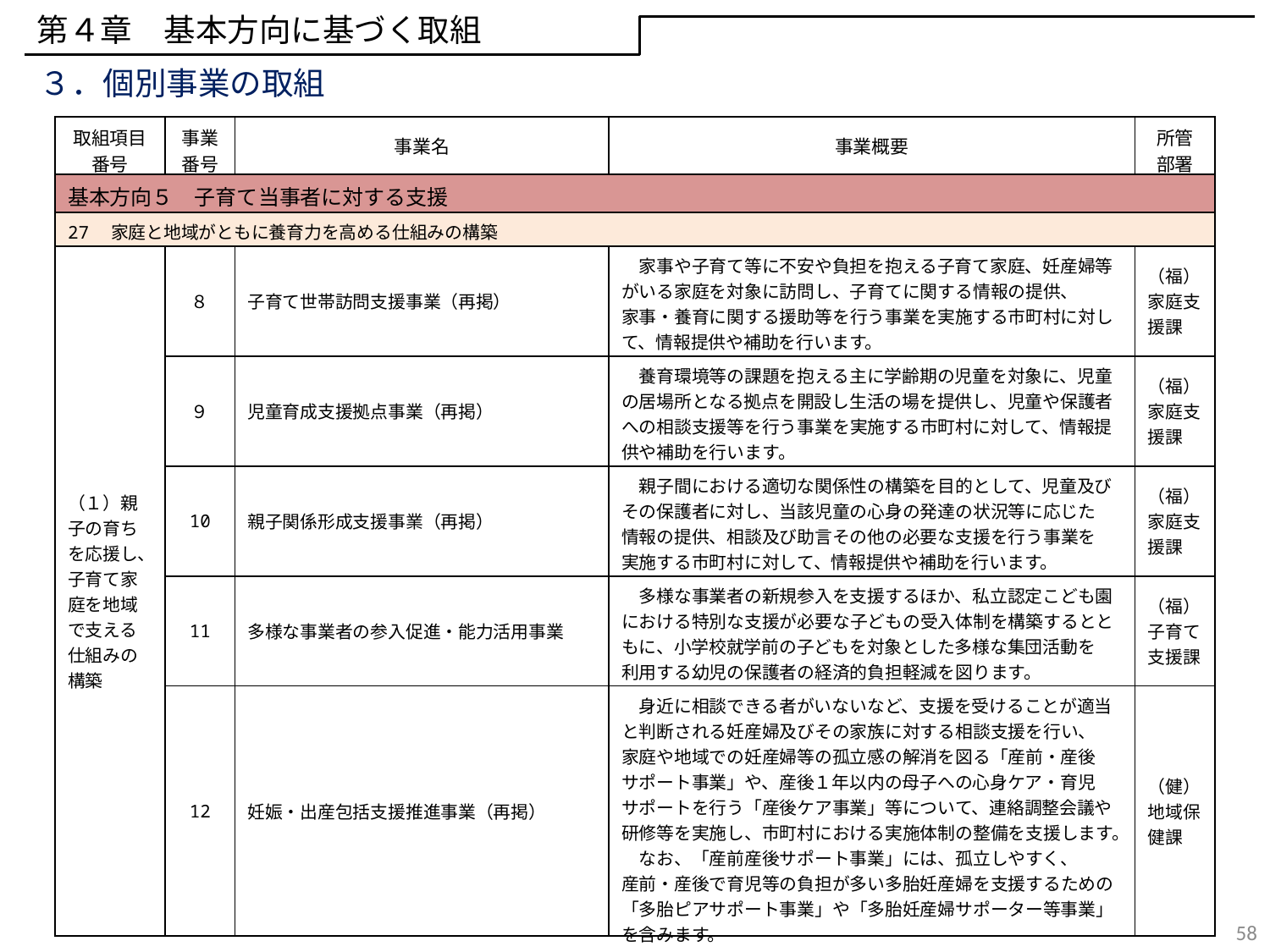

第４章　基本方向に基づく取組
３．個別事業の取組
| 取組項目 番号 | 事業 番号 | 事業名 | 事業概要 | 所管 部署 |
| --- | --- | --- | --- | --- |
| 基本方向５　子育て当事者に対する支援 |  |  |  |  |
| 27　家庭と地域がともに養育力を高める仕組みの構築 |  |  |  |  |
| （１）親子の育ちを応援し、子育て家庭を地域で支える仕組みの構築 | ８ | 子育て世帯訪問支援事業（再掲） | 家事や子育て等に不安や負担を抱える子育て家庭、妊産婦等がいる家庭を対象に訪問し、子育てに関する情報の提供、 家事・養育に関する援助等を行う事業を実施する市町村に対して、情報提供や補助を行います。 | （福）家庭支援課 |
|  | ９ | 児童育成支援拠点事業（再掲） | 養育環境等の課題を抱える主に学齢期の児童を対象に、児童の居場所となる拠点を開設し生活の場を提供し、児童や保護者への相談支援等を行う事業を実施する市町村に対して、情報提供や補助を行います。 | （福）家庭支援課 |
|  | 10 | 親子関係形成支援事業（再掲） | 親子間における適切な関係性の構築を目的として、児童及びその保護者に対し、当該児童の心身の発達の状況等に応じた 情報の提供、相談及び助言その他の必要な支援を行う事業を 実施する市町村に対して、情報提供や補助を行います。 | （福）家庭支援課 |
| （１）親子の育ちを応援し、子育て家庭を地域で支える仕組みの構築 | 11 | 多様な事業者の参入促進・能力活用事業 | 多様な事業者の新規参入を支援するほか、私立認定こども園における特別な支援が必要な子どもの受入体制を構築するとともに、小学校就学前の子どもを対象とした多様な集団活動を 利用する幼児の保護者の経済的負担軽減を図ります。 | （福）子育て支援課 |
|  | 12 | 妊娠・出産包括支援推進事業（再掲） | 身近に相談できる者がいないなど、支援を受けることが適当と判断される妊産婦及びその家族に対する相談支援を行い、 家庭や地域での妊産婦等の孤立感の解消を図る「産前・産後 サポート事業」や、産後１年以内の母子への心身ケア・育児 サポートを行う「産後ケア事業」等について、連絡調整会議や研修等を実施し、市町村における実施体制の整備を支援します。 　なお、「産前産後サポート事業」には、孤立しやすく、 産前・産後で育児等の負担が多い多胎妊産婦を支援するための「多胎ピアサポート事業」や「多胎妊産婦サポーター等事業」を含みます。 | （健）地域保健課 |
58